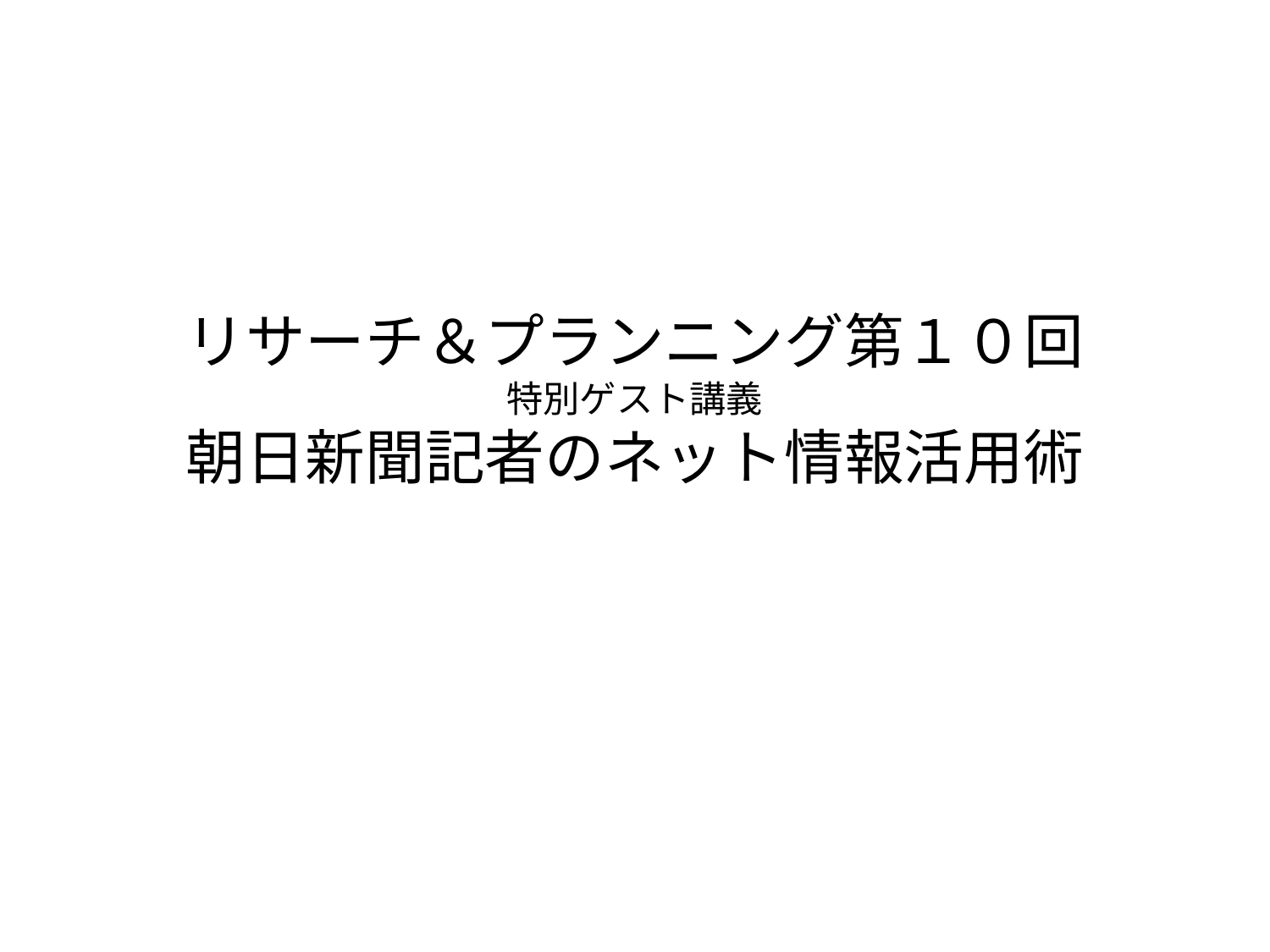

# リサーチ＆プランニング第１０回 特別ゲスト講義 朝日新聞記者のネット情報活用術